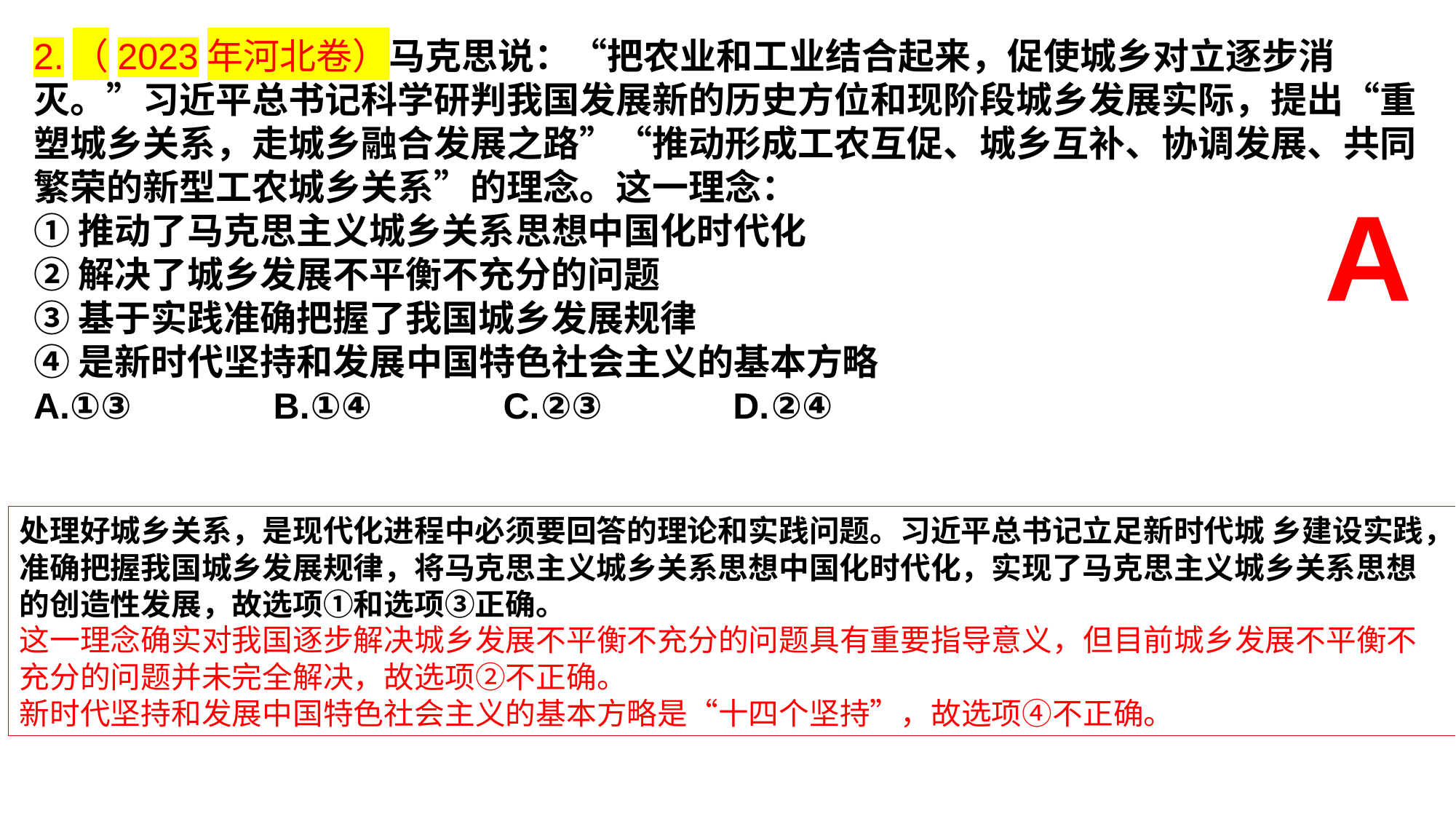

2.（2023年河北卷）马克思说：“把农业和工业结合起来，促使城乡对立逐步消灭。”习近平总书记科学研判我国发展新的历史方位和现阶段城乡发展实际，提出“重塑城乡关系，走城乡融合发展之路”“推动形成工农互促、城乡互补、协调发展、共同繁荣的新型工农城乡关系”的理念。这一理念：
①推动了马克思主义城乡关系思想中国化时代化
②解决了城乡发展不平衡不充分的问题
③基于实践准确把握了我国城乡发展规律
④是新时代坚持和发展中国特色社会主义的基本方略
A.①③              B.①④             C.②③             D.②④
A
处理好城乡关系，是现代化进程中必须要回答的理论和实践问题。习近平总书记立足新时代城 乡建设实践，准确把握我国城乡发展规律，将马克思主义城乡关系思想中国化时代化，实现了马克思主义城乡关系思想的创造性发展，故选项①和选项③正确。
这一理念确实对我国逐步解决城乡发展不平衡不充分的问题具有重要指导意义，但目前城乡发展不平衡不充分的问题并未完全解决，故选项②不正确。
新时代坚持和发展中国特色社会主义的基本方略是“十四个坚持”，故选项④不正确。